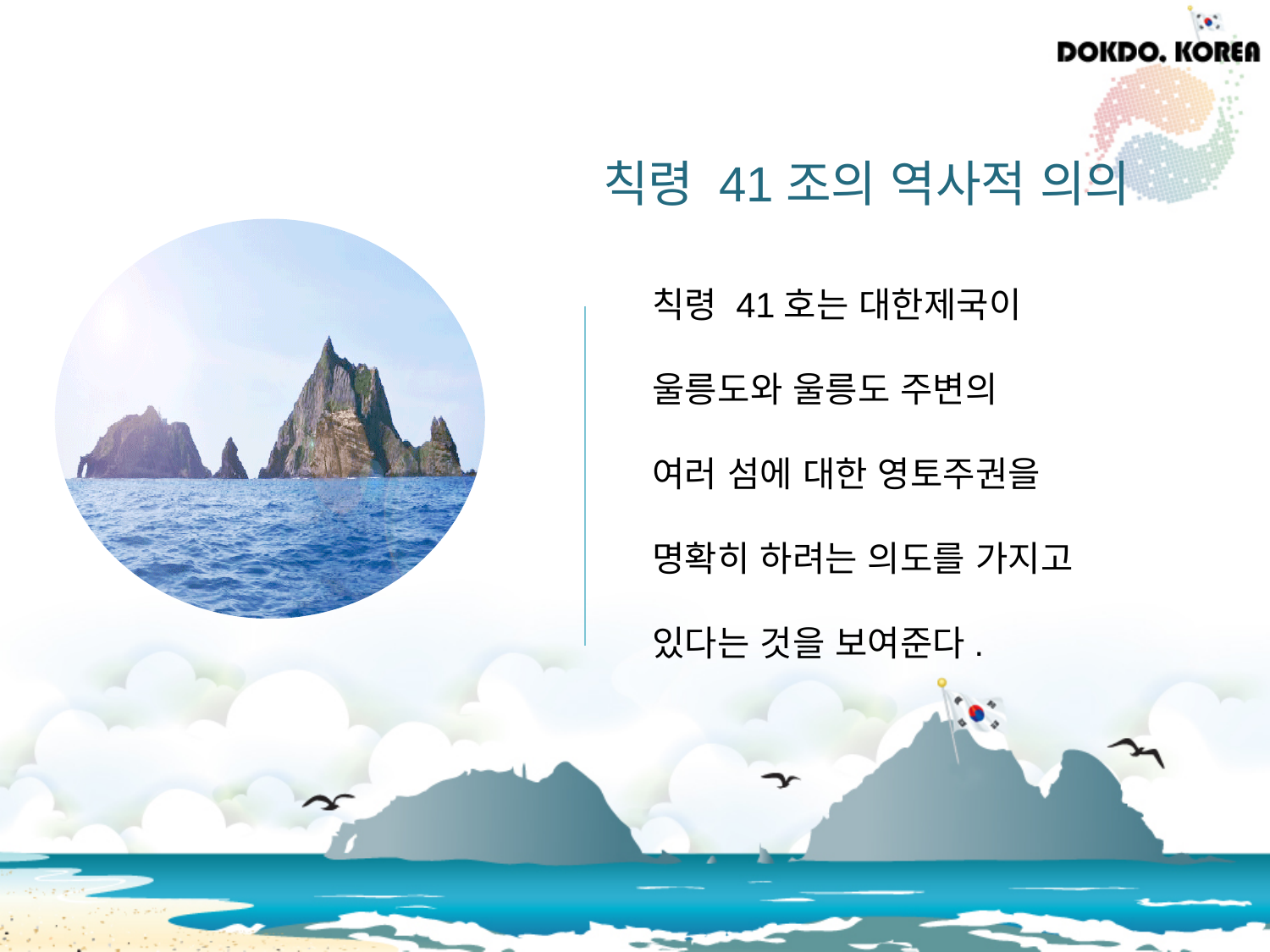

칙령 41조의 역사적 의의

칙령 41호는 대한제국이

울릉도와 울릉도 주변의

여러 섬에 대한 영토주권을

명확히 하려는 의도를 가지고

있다는 것을 보여준다.